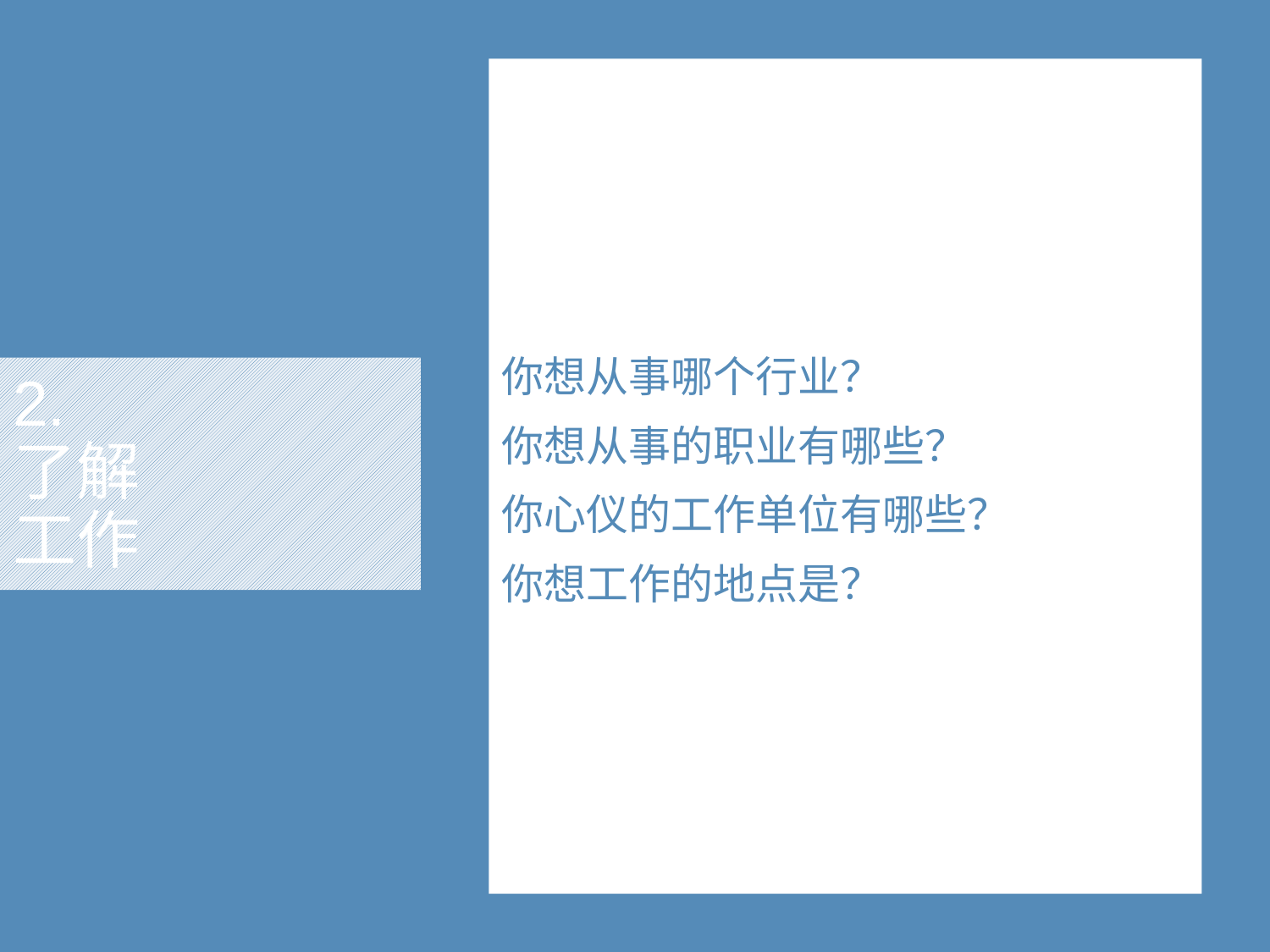

你想从事哪个行业？
你想从事的职业有哪些？
你心仪的工作单位有哪些？
你想工作的地点是？
# 2. 了解 工作